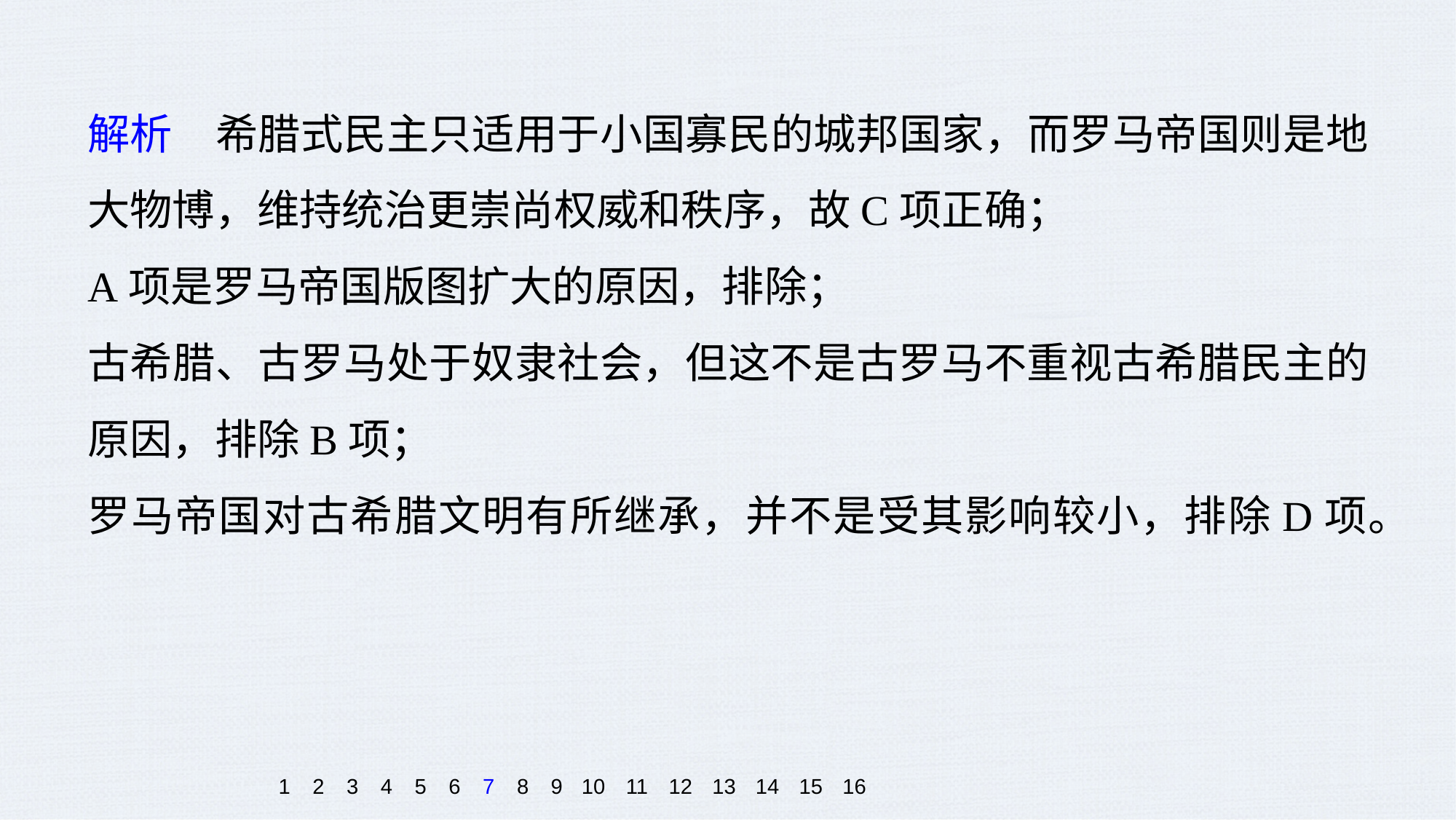

解析　希腊式民主只适用于小国寡民的城邦国家，而罗马帝国则是地大物博，维持统治更崇尚权威和秩序，故C项正确；
A项是罗马帝国版图扩大的原因，排除；
古希腊、古罗马处于奴隶社会，但这不是古罗马不重视古希腊民主的原因，排除B项；
罗马帝国对古希腊文明有所继承，并不是受其影响较小，排除D项。
1
2
3
4
5
6
7
8
9
10
11
12
13
14
15
16